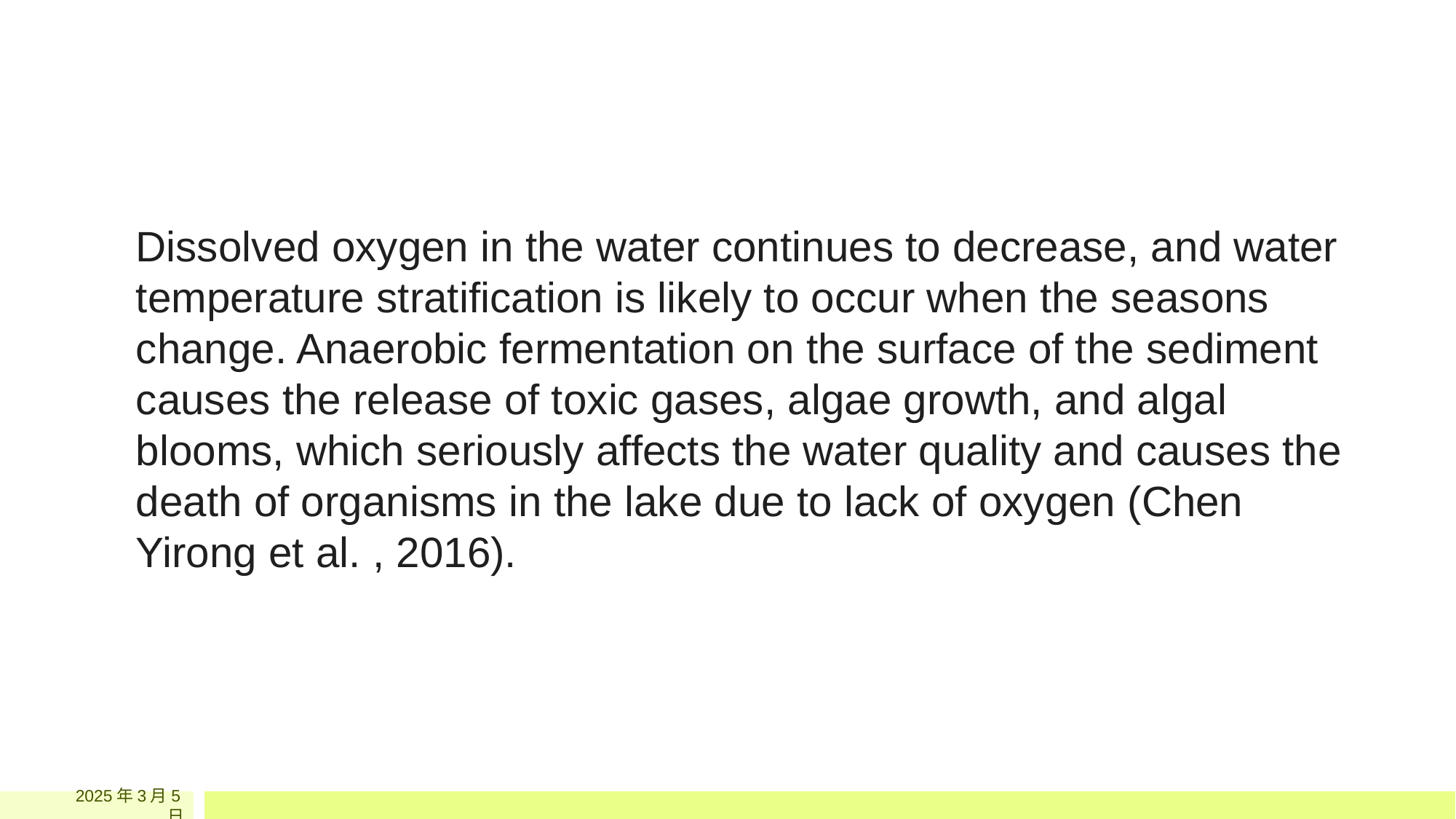

Dissolved oxygen in the water continues to decrease, and water temperature stratification is likely to occur when the seasons change. Anaerobic fermentation on the surface of the sediment causes the release of toxic gases, algae growth, and algal blooms, which seriously affects the water quality and causes the death of organisms in the lake due to lack of oxygen (Chen Yirong et al. , 2016).​

2025年3月5日